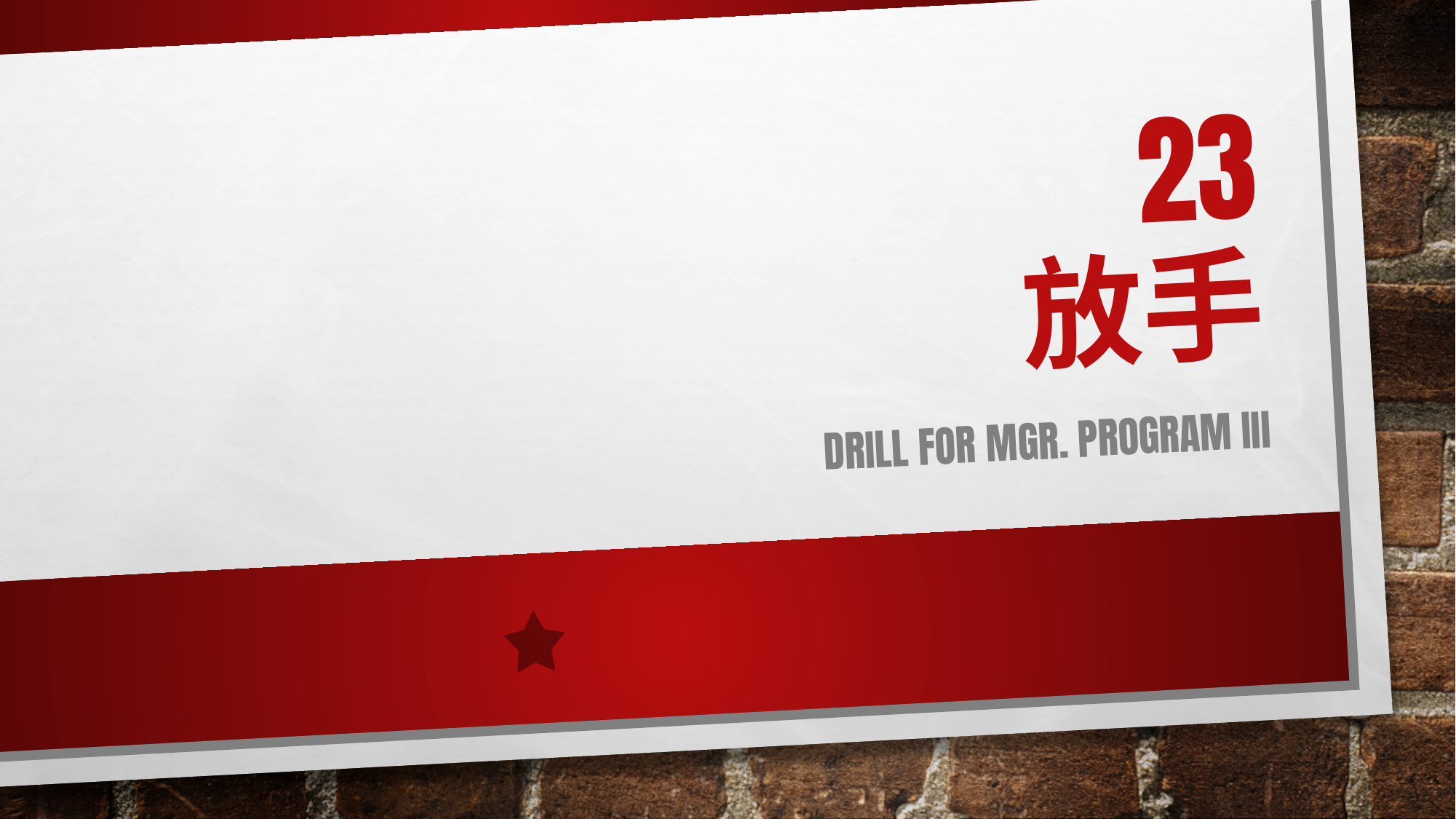

# 23 放手
Drill for mgr. program III